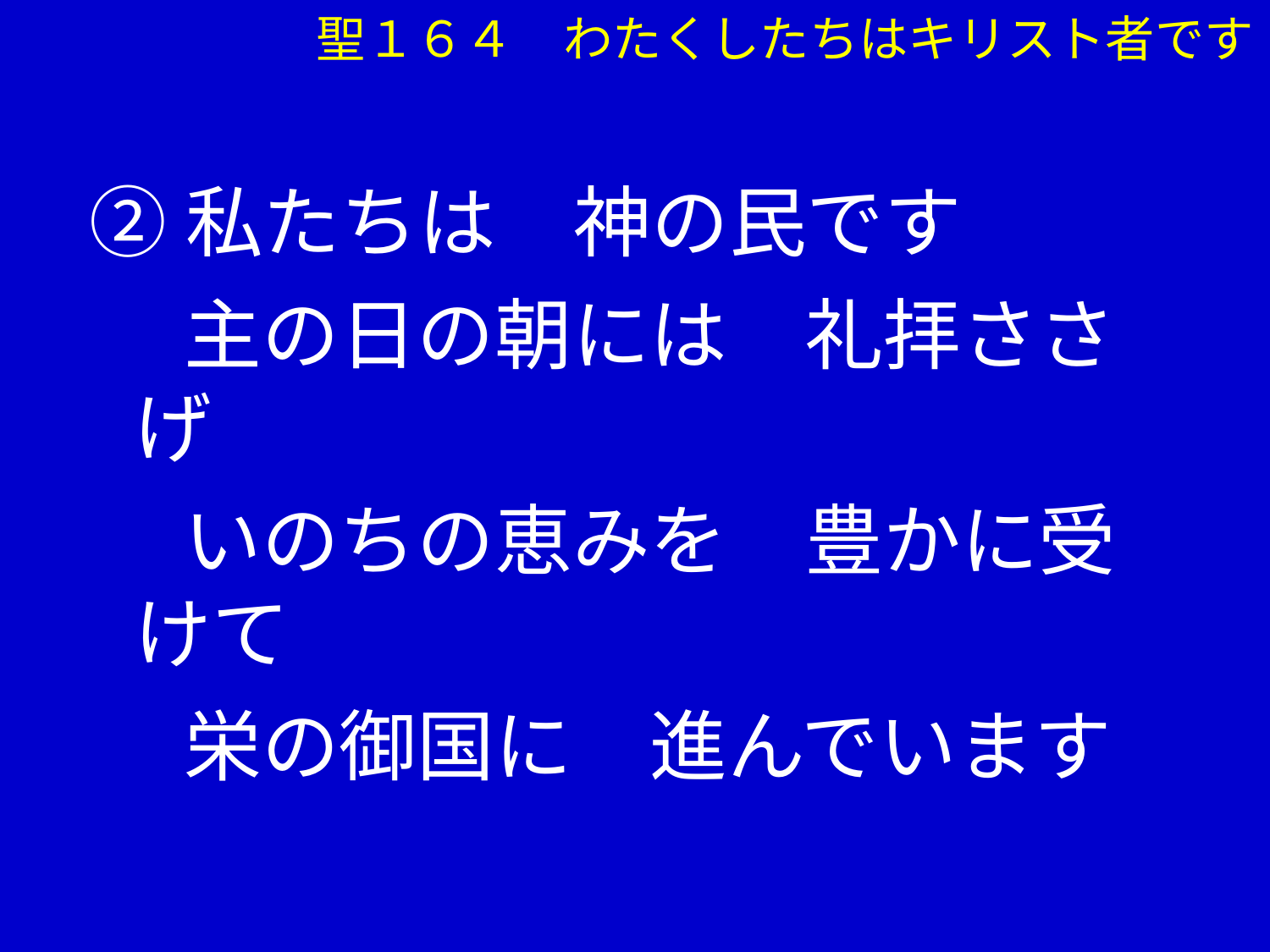

聖１６４　わたくしたちはキリスト者です

②私たちは　神の民です
　 主の日の朝には　礼拝ささげ
　 いのちの恵みを　豊かに受けて
　 栄の御国に　進んでいます